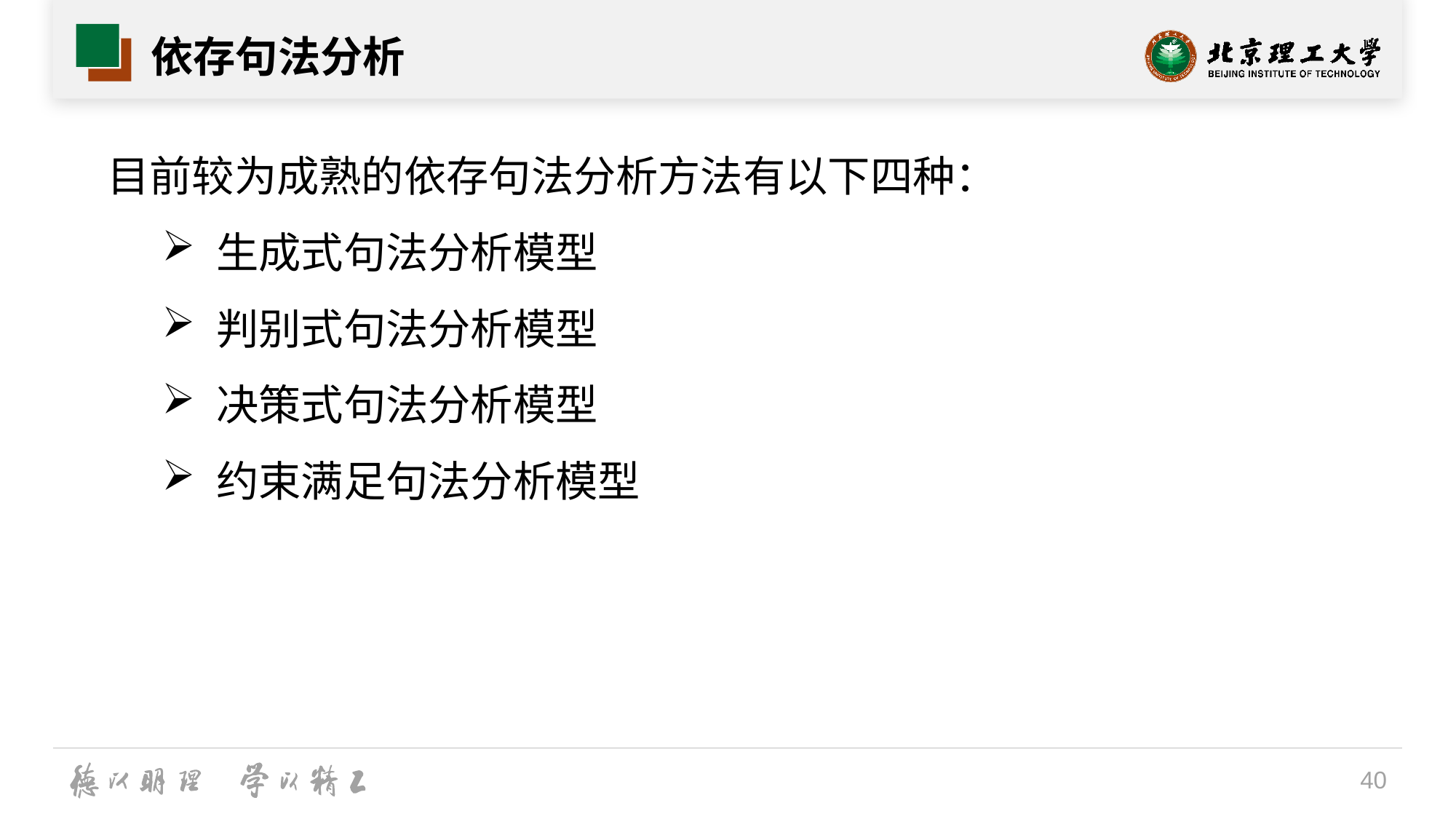

# 依存句法分析
目前较为成熟的依存句法分析方法有以下四种：
生成式句法分析模型
判别式句法分析模型
决策式句法分析模型
约束满足句法分析模型